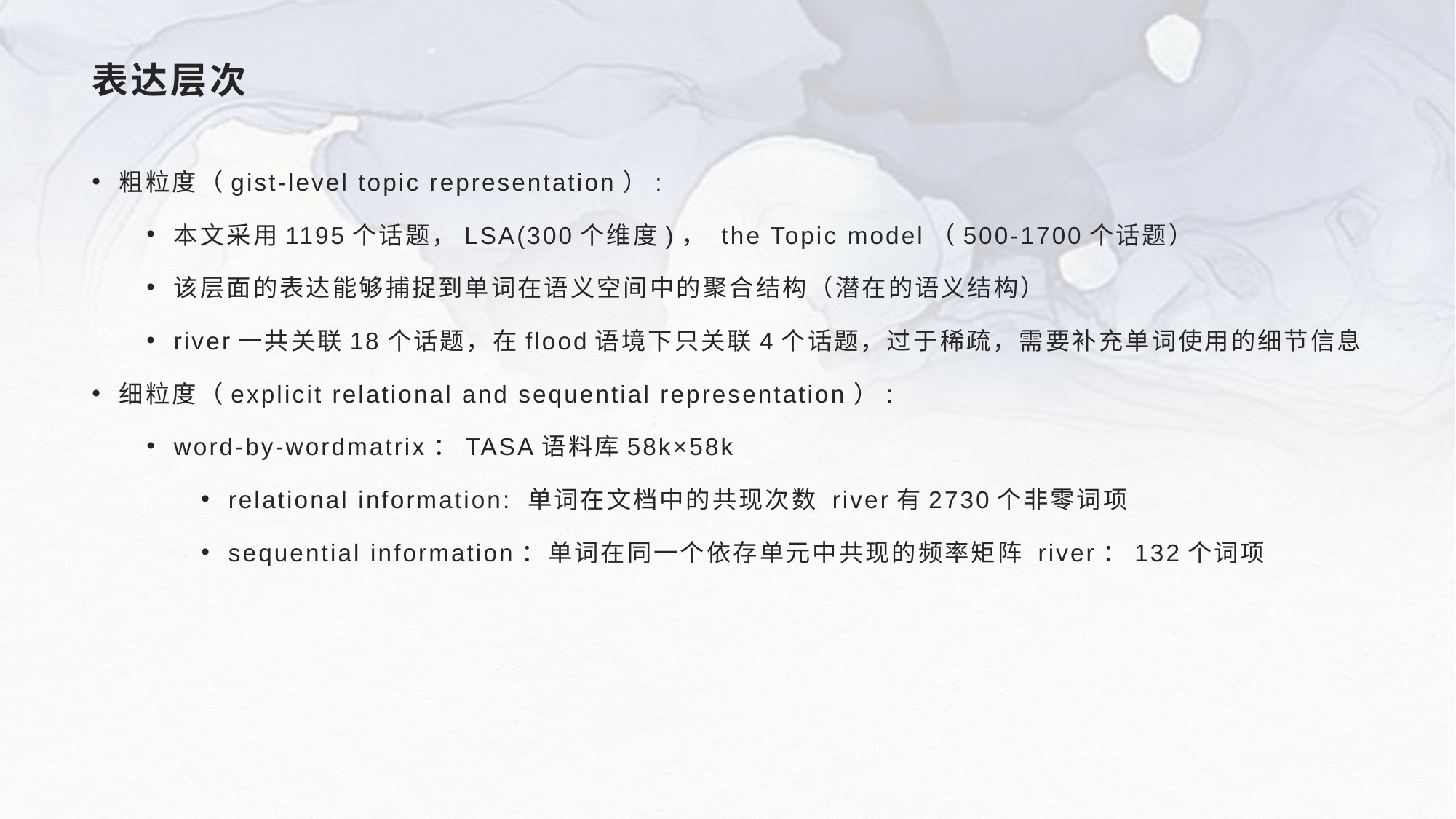

# 表达层次

粗粒度（gist-level topic representation）:
本文采用1195个话题，LSA(300个维度)， the Topic model（500-1700个话题）
该层面的表达能够捕捉到单词在语义空间中的聚合结构（潜在的语义结构）
river一共关联18个话题，在flood语境下只关联4个话题，过于稀疏，需要补充单词使用的细节信息
细粒度（explicit relational and sequential representation）:
word-by-wordmatrix：TASA语料库58k×58k
relational information: 单词在文档中的共现次数 river有2730个非零词项
sequential information：单词在同一个依存单元中共现的频率矩阵 river：132个词项